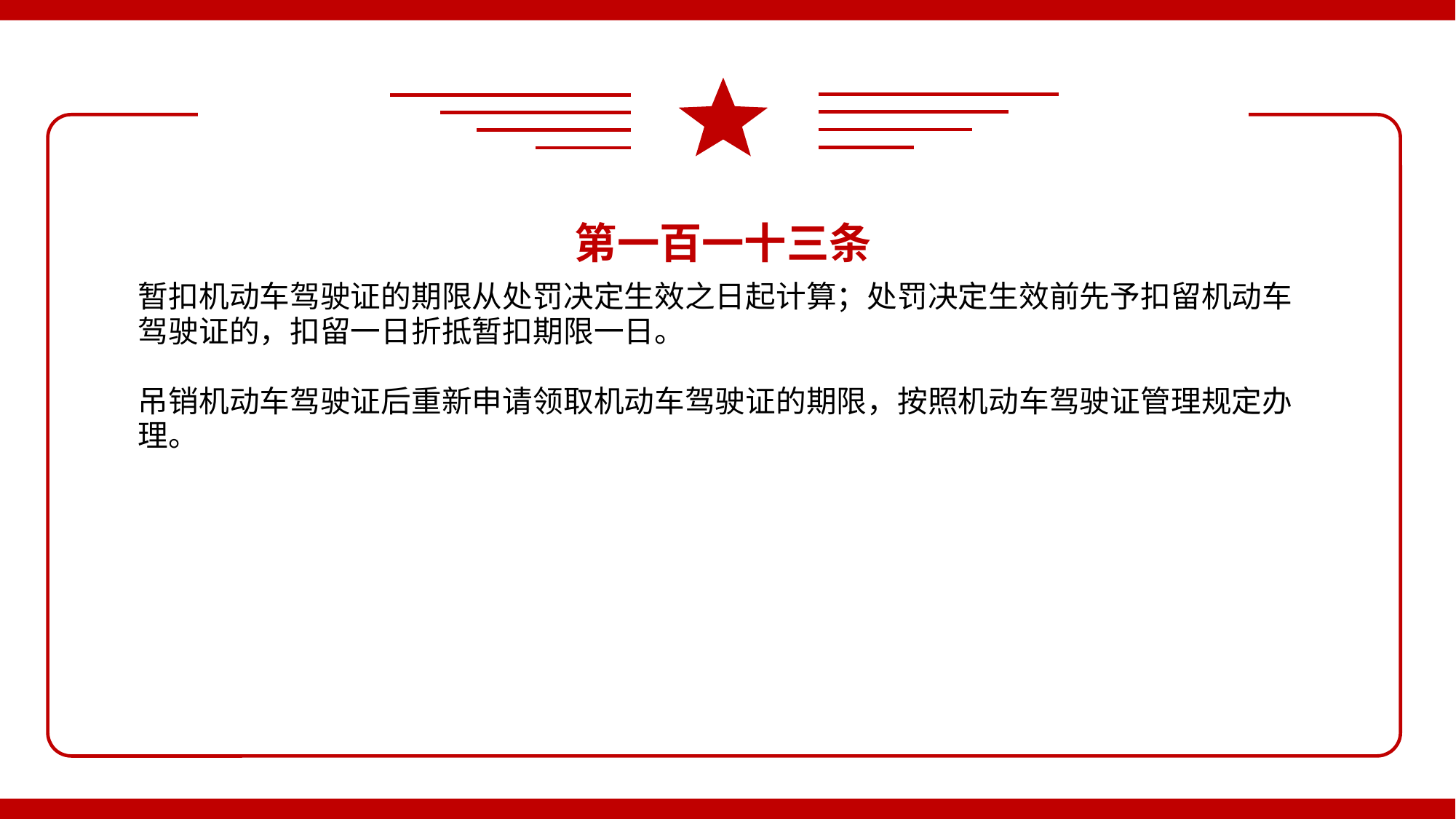

第一百一十三条
暂扣机动车驾驶证的期限从处罚决定生效之日起计算；处罚决定生效前先予扣留机动车驾驶证的，扣留一日折抵暂扣期限一日。

吊销机动车驾驶证后重新申请领取机动车驾驶证的期限，按照机动车驾驶证管理规定办理。